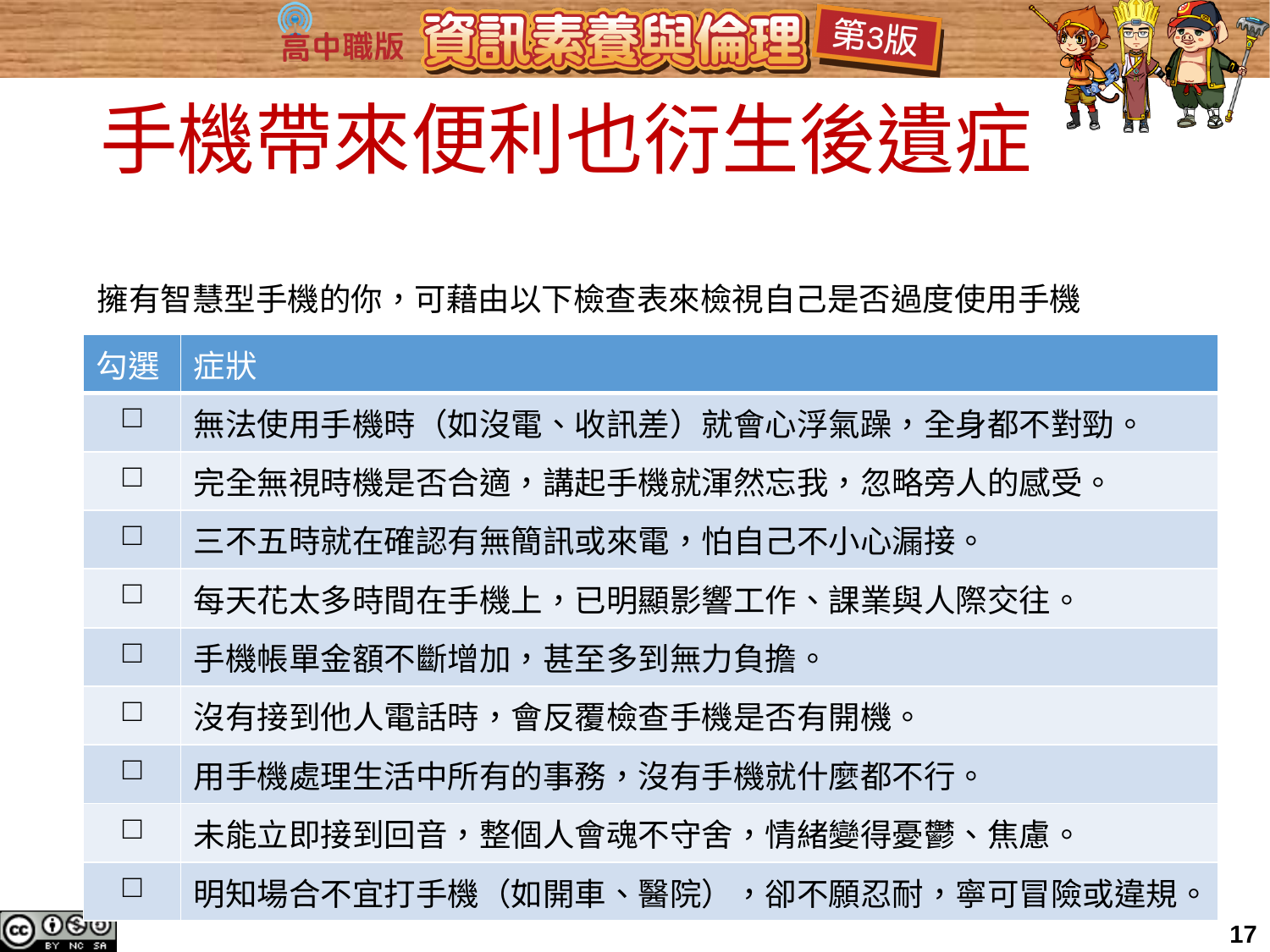

# 手機帶來便利也衍生後遺症
擁有智慧型手機的你，可藉由以下檢查表來檢視自己是否過度使用手機
| 勾選 | 症狀 |
| --- | --- |
| □ | 無法使用手機時（如沒電、收訊差）就會心浮氣躁，全身都不對勁。 |
| □ | 完全無視時機是否合適，講起手機就渾然忘我，忽略旁人的感受。 |
| □ | 三不五時就在確認有無簡訊或來電，怕自己不小心漏接。 |
| □ | 每天花太多時間在手機上，已明顯影響工作、課業與人際交往。 |
| □ | 手機帳單金額不斷增加，甚至多到無力負擔。 |
| □ | 沒有接到他人電話時，會反覆檢查手機是否有開機。 |
| □ | 用手機處理生活中所有的事務，沒有手機就什麼都不行。 |
| □ | 未能立即接到回音，整個人會魂不守舍，情緒變得憂鬱、焦慮。 |
| □ | 明知場合不宜打手機（如開車、醫院），卻不願忍耐，寧可冒險或違規。 |
17